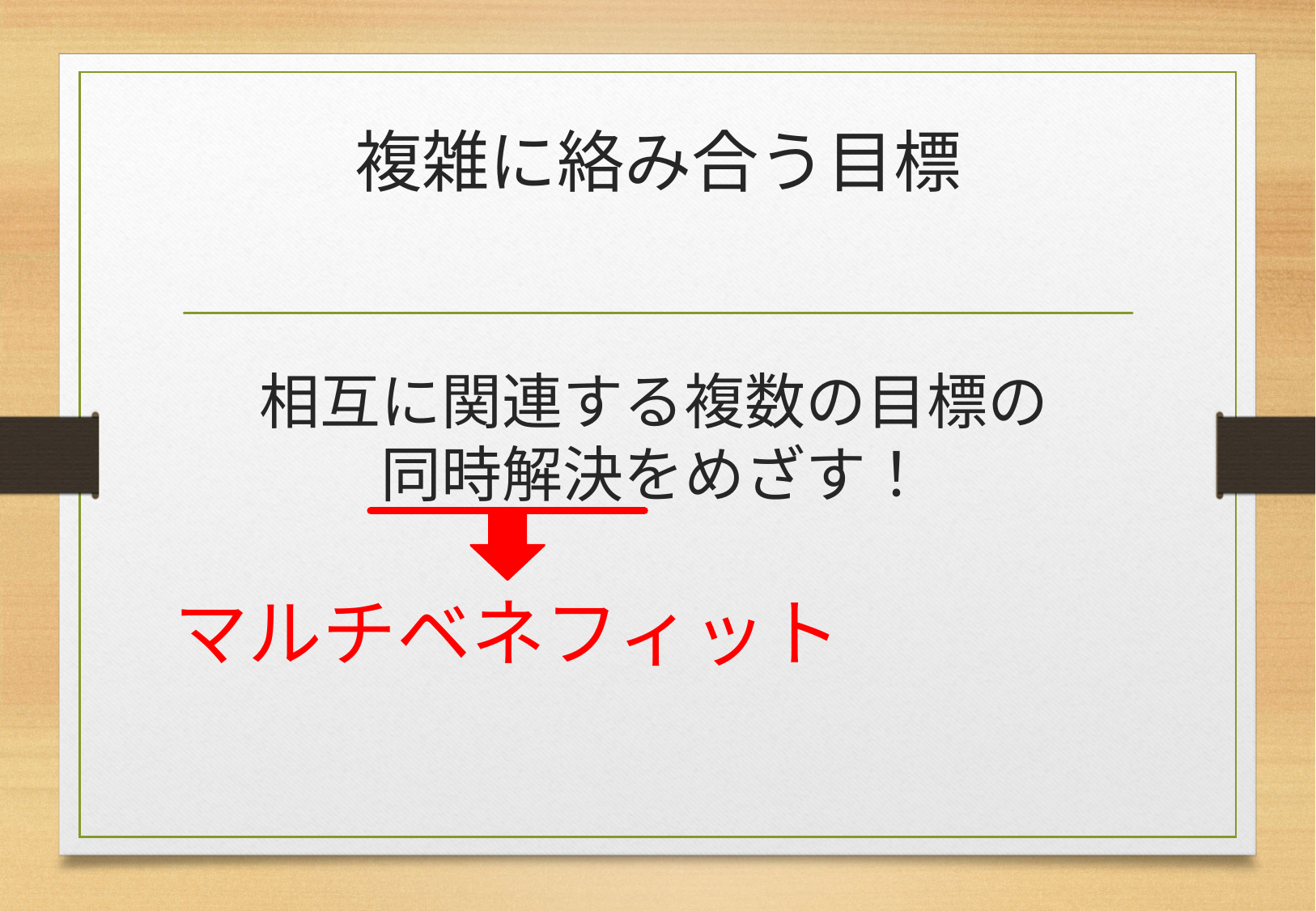

複雑に絡み合う目標
# 相互に関連する複数の目標の 同時解決をめざす！

マルチベネフィット